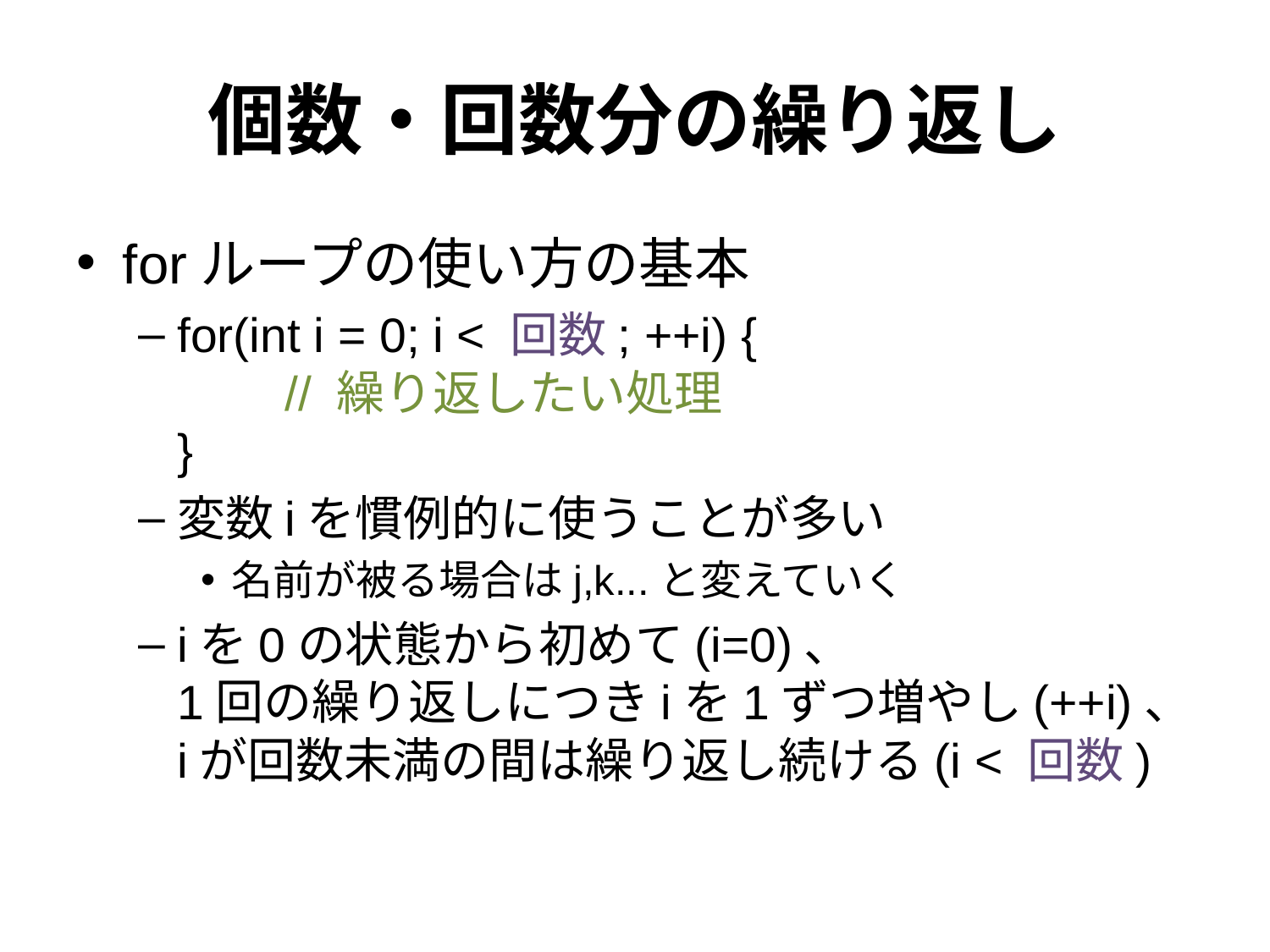

# 個数・回数分の繰り返し
forループの使い方の基本
for(int i = 0; i < 回数; ++i) {
　　// 繰り返したい処理
}
変数iを慣例的に使うことが多い
名前が被る場合はj,k...と変えていく
iを0の状態から初めて(i=0)、
1回の繰り返しにつきiを1ずつ増やし(++i)、
iが回数未満の間は繰り返し続ける(i < 回数)